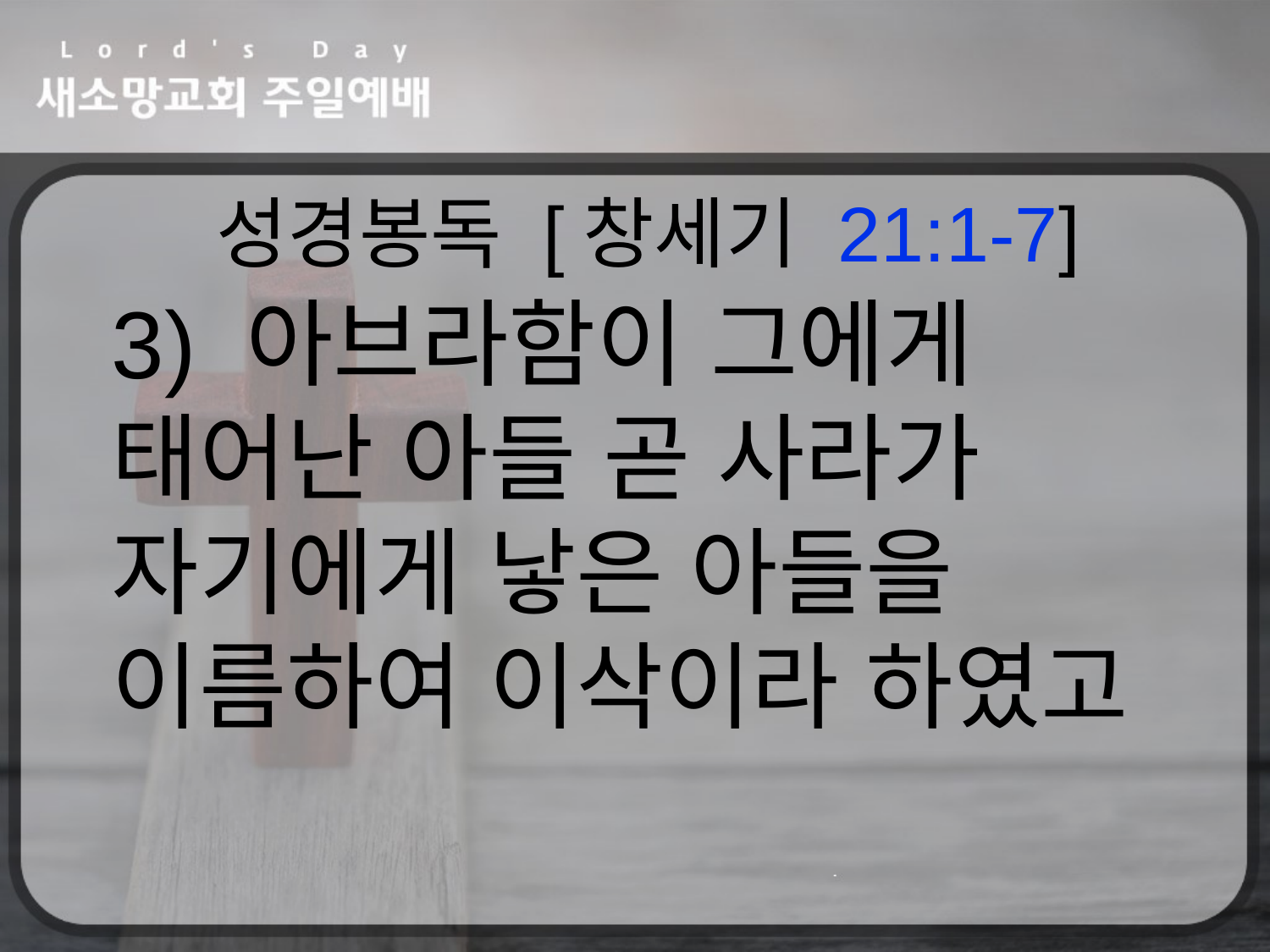

성경봉독 [창세기 21:1-7]
3) 아브라함이 그에게 태어난 아들 곧 사라가 자기에게 낳은 아들을 이름하여 이삭이라 하였고